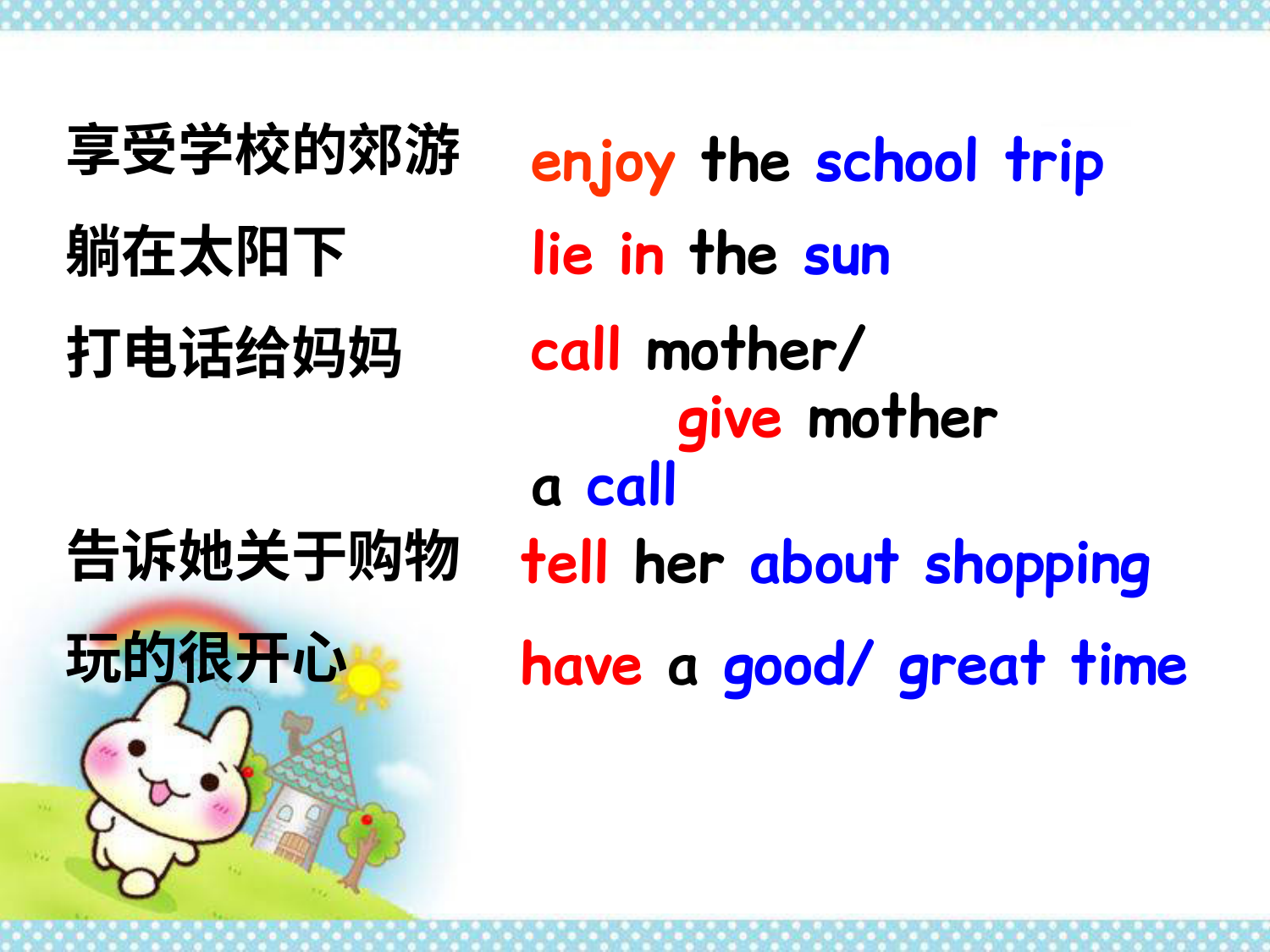

享受学校的郊游
躺在太阳下
打电话给妈妈

告诉她关于购物
玩的很开心
enjoy the school trip
lie in the sun
call mother/             give mother a call
tell her about shopping
have a good/ great time